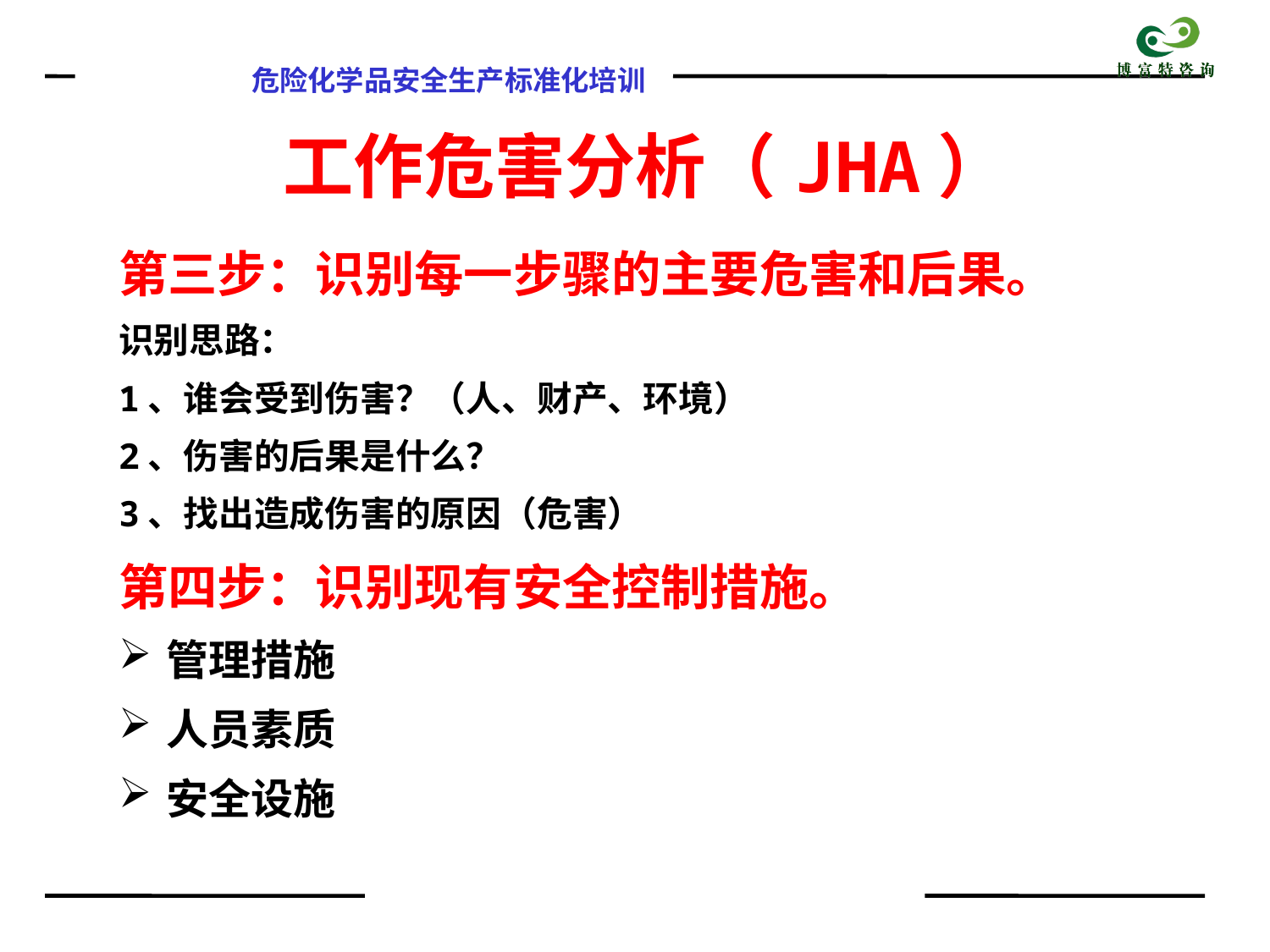

# 工作危害分析（JHA）
第三步：识别每一步骤的主要危害和后果。
识别思路：
1、谁会受到伤害？（人、财产、环境）
2、伤害的后果是什么？
3、找出造成伤害的原因（危害）
第四步：识别现有安全控制措施。
管理措施
人员素质
安全设施